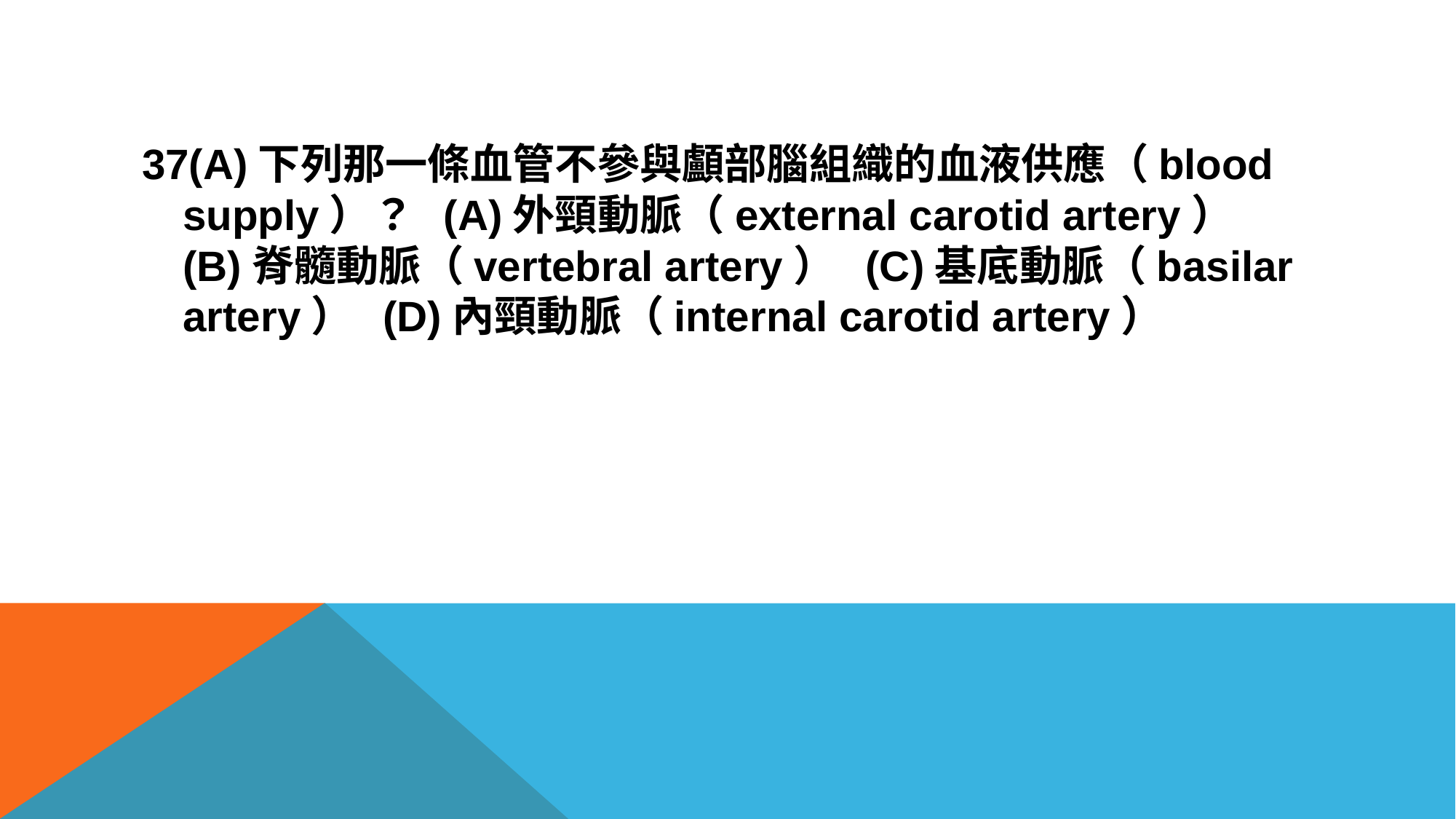

#
37(A)下列那一條血管不參與顱部腦組織的血液供應（blood supply）？  (A)外頸動脈（external carotid artery）  (B)脊髓動脈（vertebral artery）  (C)基底動脈（basilar artery）  (D)內頸動脈（internal carotid artery）